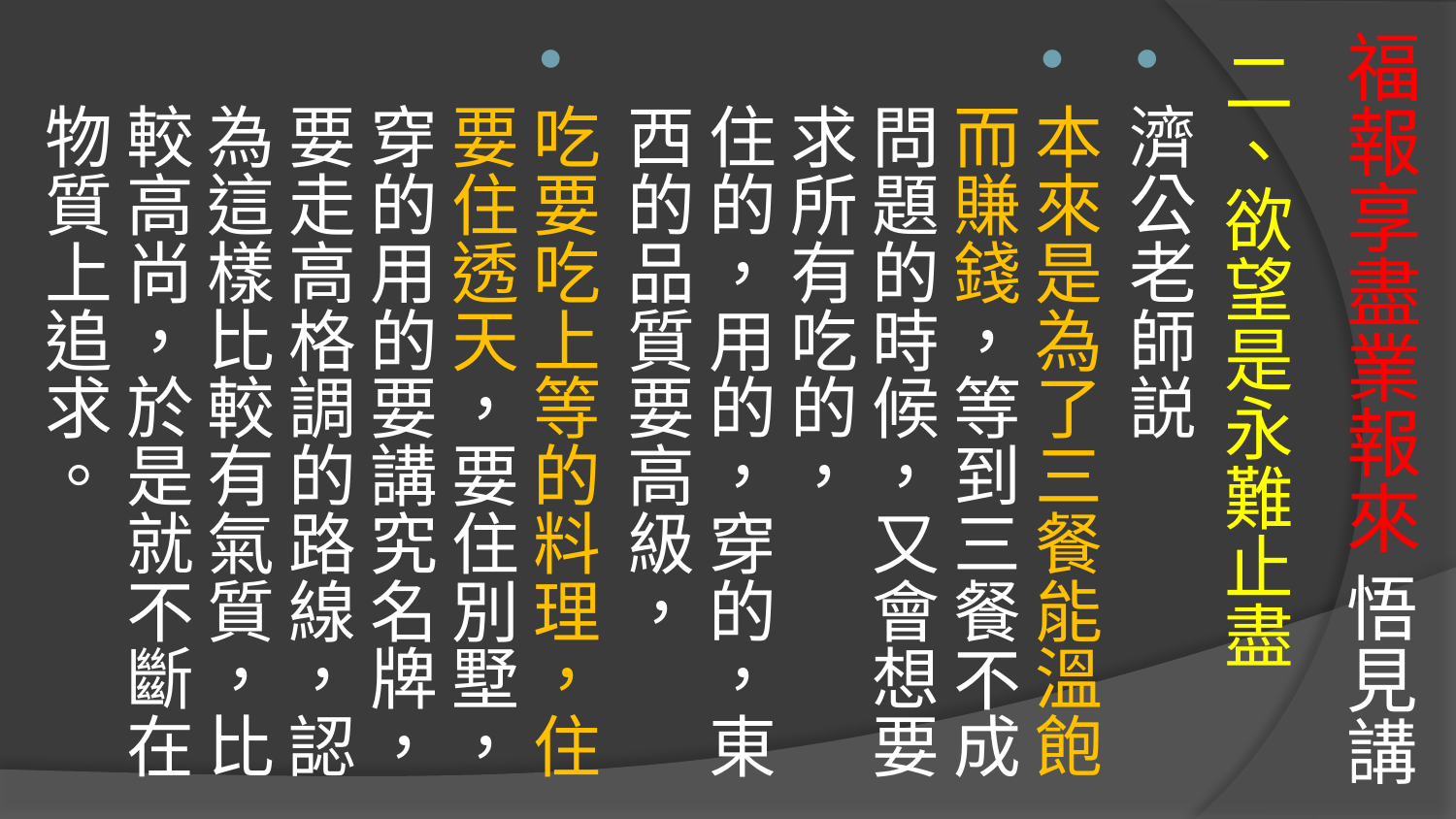

# 福報享盡業報來 悟見講
二、欲望是永難止盡
濟公老師説
本來是為了三餐能溫飽而賺錢，等到三餐不成問題的時候，又會想要求所有吃的，
住的，用的，穿的，東西的品質要高級，
吃要吃上等的料理，住要住透天，要住別墅，穿的用的要講究名牌，要走高格調的路線，認為這樣比較有氣質，比較高尚，於是就不斷在物質上追求。